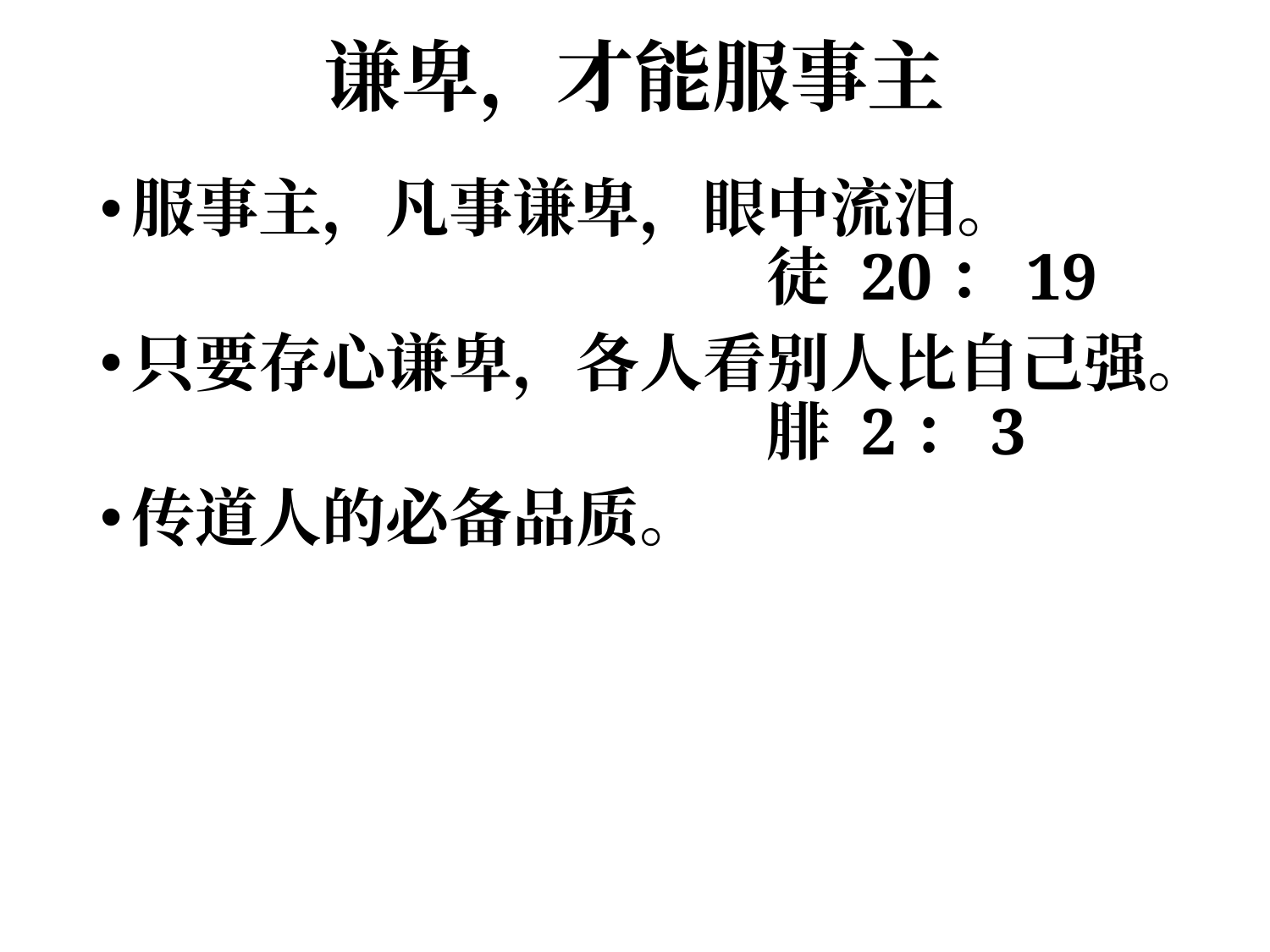

# 谦卑，才能服事主
服事主，凡事谦卑，眼中流泪。						徒 20：19
只要存心谦卑，各人看别人比自己强。					腓 2：3
传道人的必备品质。